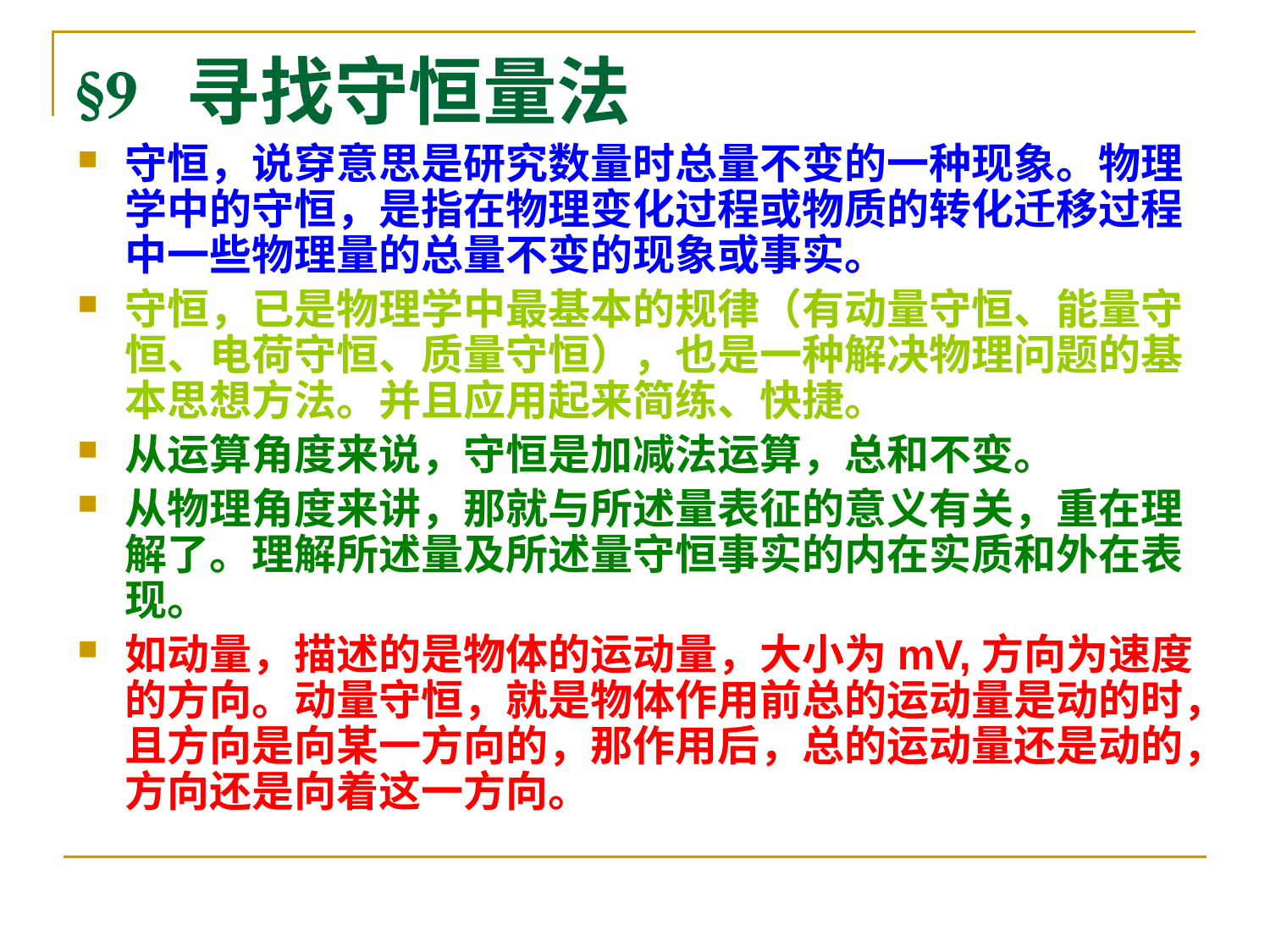

# §9  寻找守恒量法
守恒，说穿意思是研究数量时总量不变的一种现象。物理学中的守恒，是指在物理变化过程或物质的转化迁移过程中一些物理量的总量不变的现象或事实。
守恒，已是物理学中最基本的规律（有动量守恒、能量守恒、电荷守恒、质量守恒），也是一种解决物理问题的基本思想方法。并且应用起来简练、快捷。
从运算角度来说，守恒是加减法运算，总和不变。
从物理角度来讲，那就与所述量表征的意义有关，重在理解了。理解所述量及所述量守恒事实的内在实质和外在表现。
如动量，描述的是物体的运动量，大小为mV,方向为速度的方向。动量守恒，就是物体作用前总的运动量是动的时，且方向是向某一方向的，那作用后，总的运动量还是动的，方向还是向着这一方向。